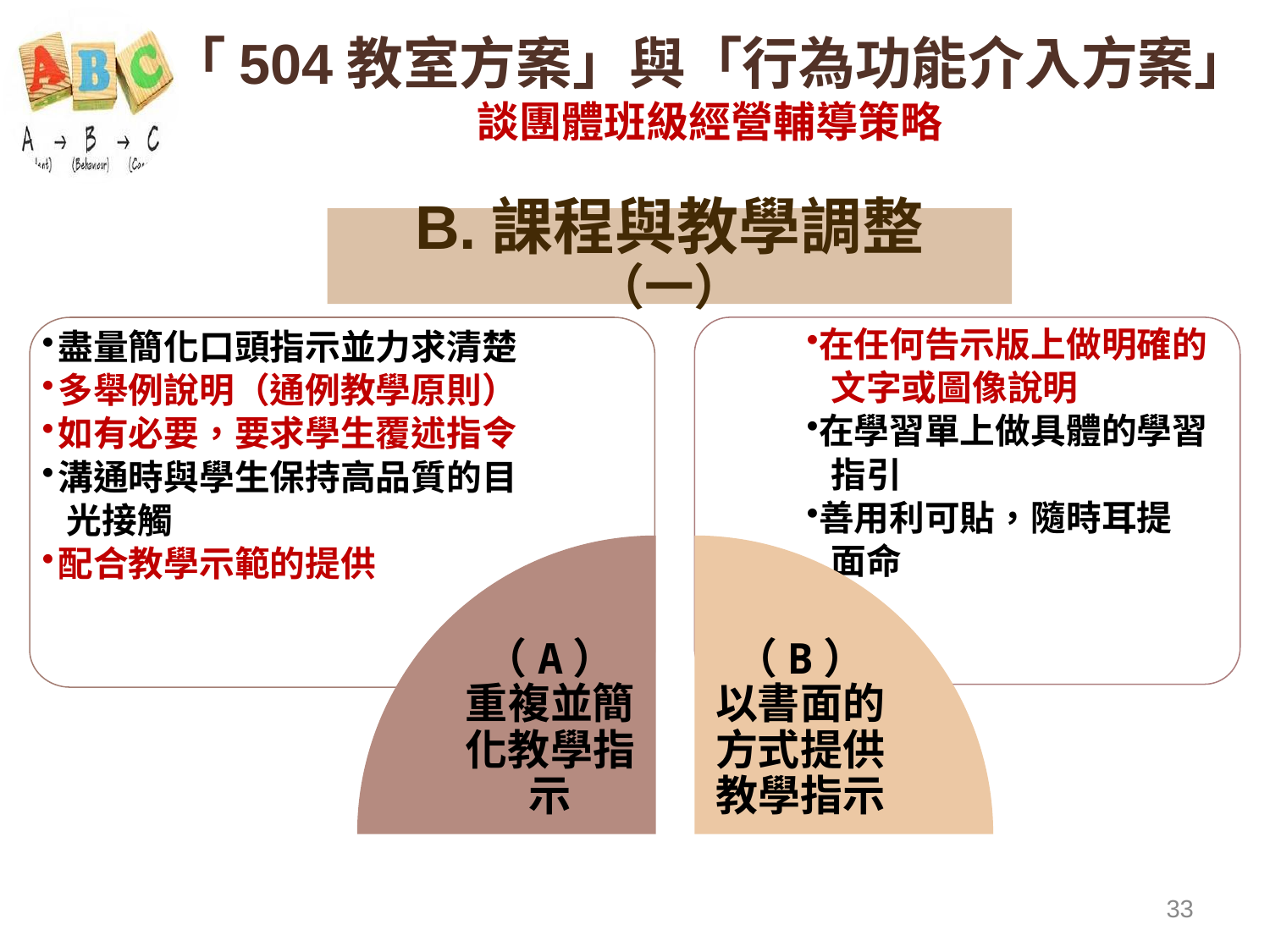

「504教室方案」與「行為功能介入方案」
談團體班級經營輔導策略
B.課程與教學調整（一）
盡量簡化口頭指示並力求清楚
多舉例說明（通例教學原則）
如有必要，要求學生覆述指令
溝通時與學生保持高品質的目
  光接觸
配合教學示範的提供
在任何告示版上做明確的
  文字或圖像說明
在學習單上做具體的學習
  指引
善用利可貼，隨時耳提
  面命
（A）重複並簡化教學指示
（B）以書面的方式提供教學指示
33